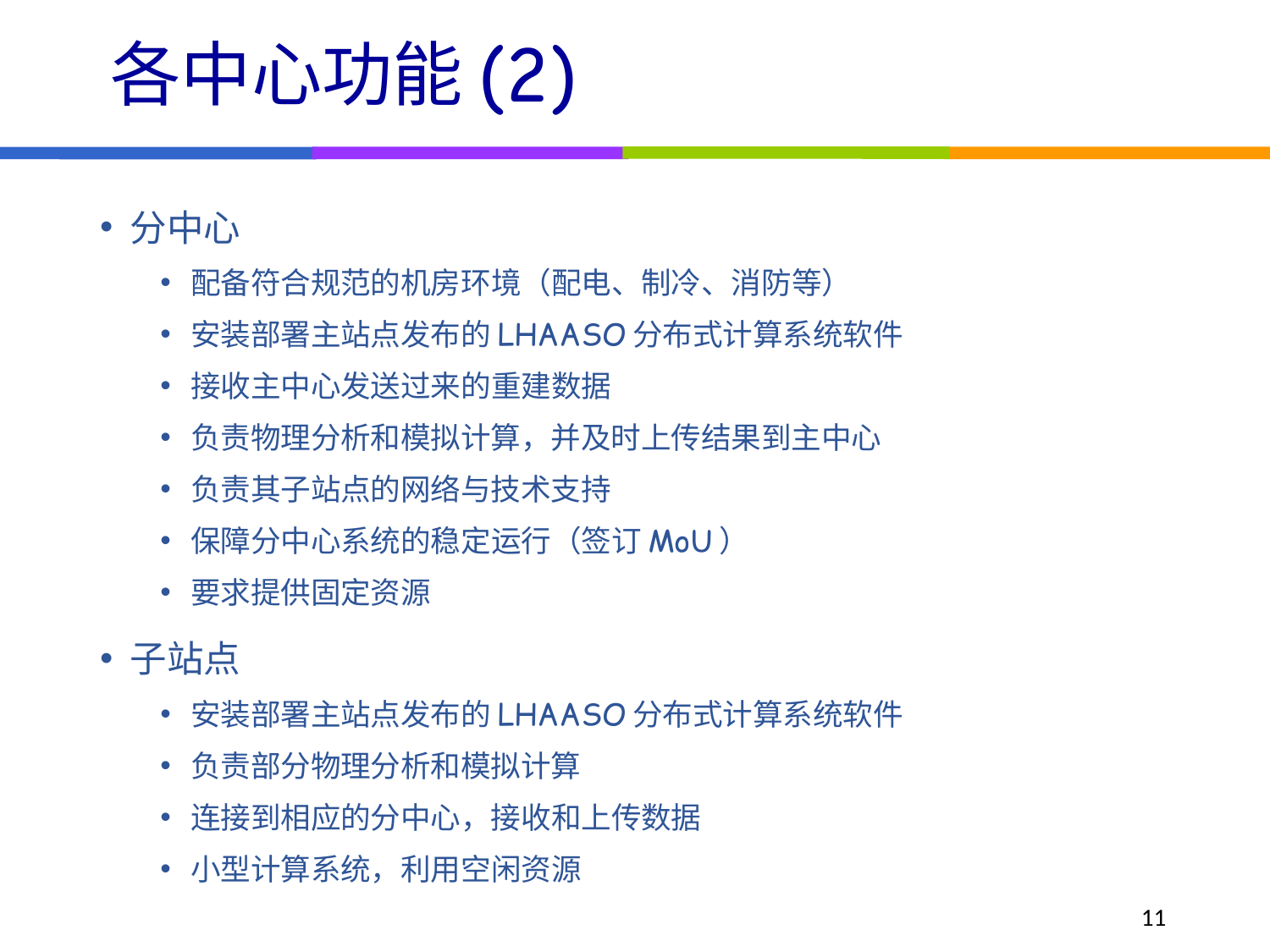

# 各中心功能(2)
分中心
配备符合规范的机房环境（配电、制冷、消防等）
安装部署主站点发布的LHAASO分布式计算系统软件
接收主中心发送过来的重建数据
负责物理分析和模拟计算，并及时上传结果到主中心
负责其子站点的网络与技术支持
保障分中心系统的稳定运行（签订MoU）
要求提供固定资源
子站点
安装部署主站点发布的LHAASO分布式计算系统软件
负责部分物理分析和模拟计算
连接到相应的分中心，接收和上传数据
小型计算系统，利用空闲资源